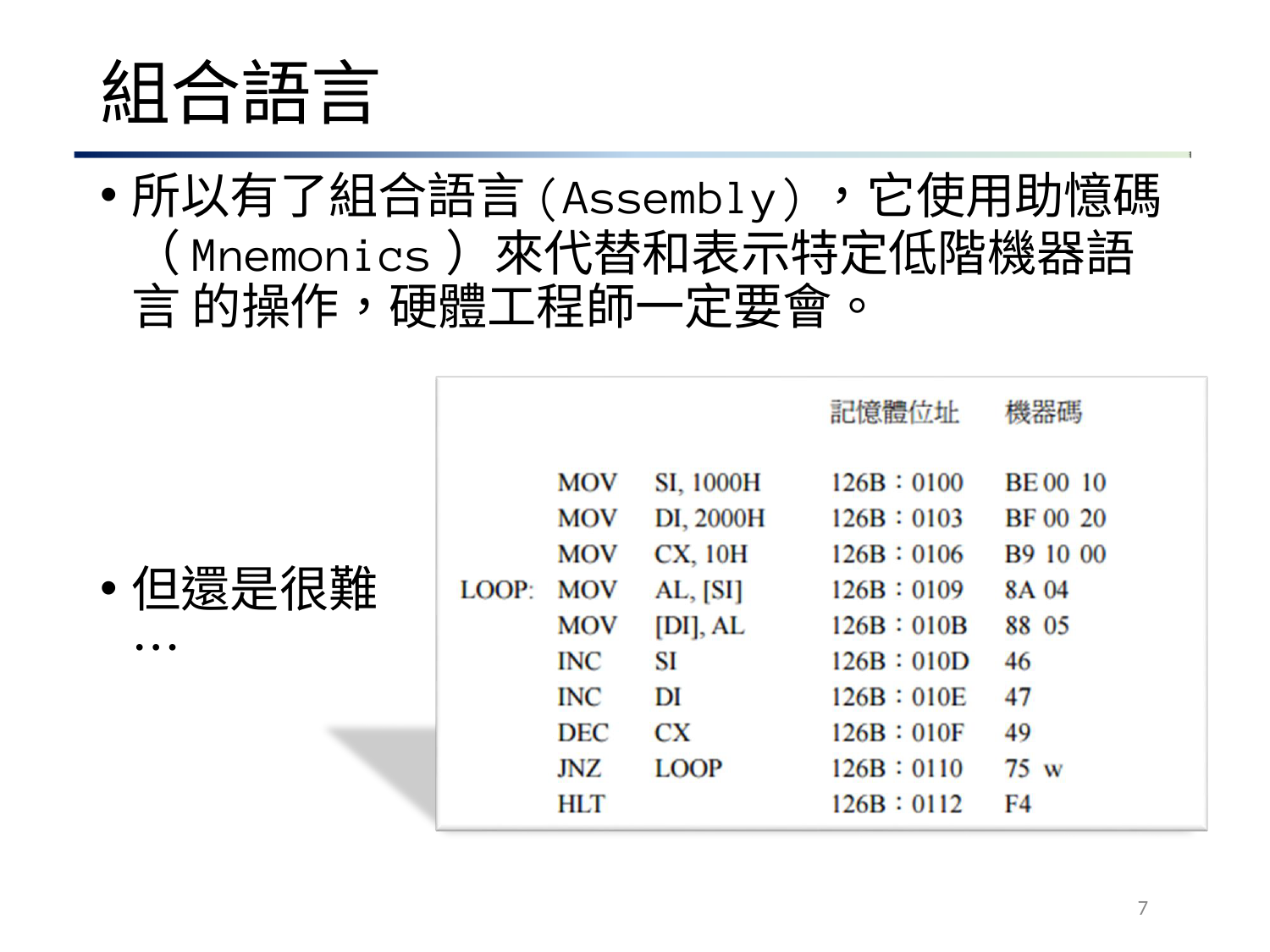

# 組合語言
所以有了組合語言(Assembly)，它使用助憶碼
（Mnemonics）來代替和表示特定低階機器語言 的操作，硬體工程師一定要會。

但還是很難…
7